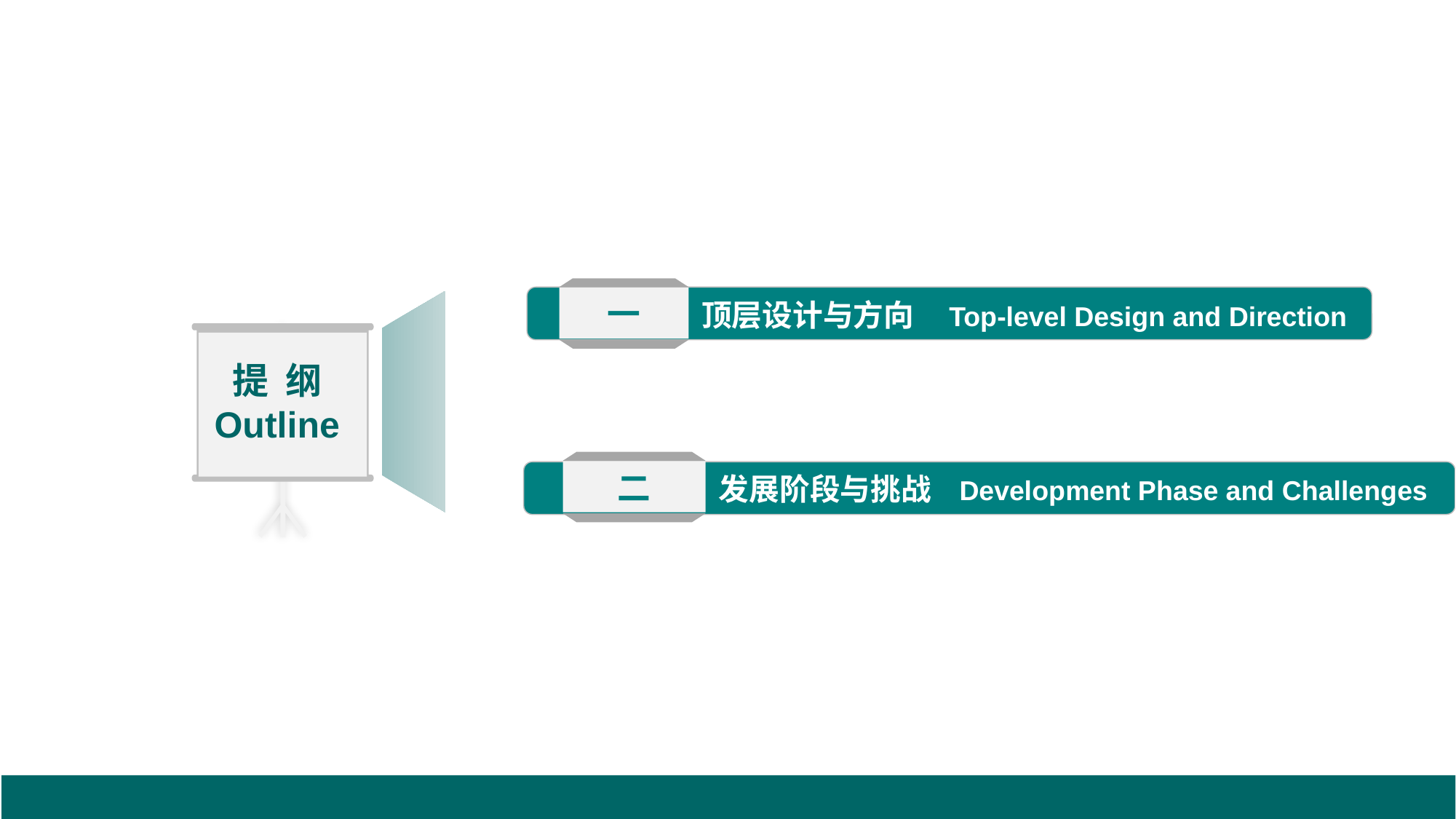

一
顶层设计与方向    Top-level Design and Direction

提  纲
Outline

二

发展阶段与挑战   Development Phase and Challenges